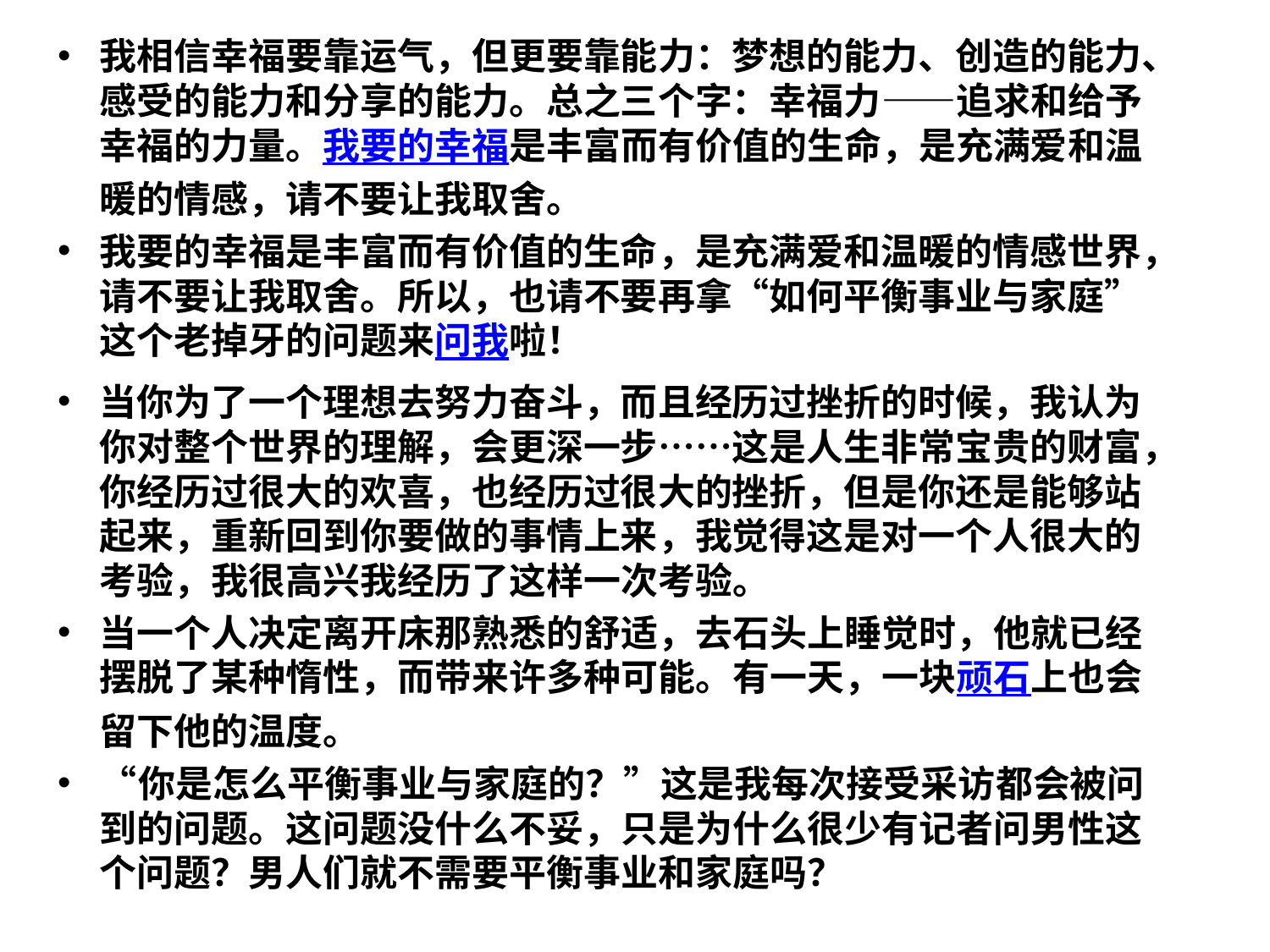

我相信幸福要靠运气，但更要靠能力：梦想的能力、创造的能力、感受的能力和分享的能力。总之三个字：幸福力——追求和给予幸福的力量。我要的幸福是丰富而有价值的生命，是充满爱和温暖的情感，请不要让我取舍。
我要的幸福是丰富而有价值的生命，是充满爱和温暖的情感世界，请不要让我取舍。所以，也请不要再拿“如何平衡事业与家庭”这个老掉牙的问题来问我啦！
当你为了一个理想去努力奋斗，而且经历过挫折的时候，我认为你对整个世界的理解，会更深一步……这是人生非常宝贵的财富，你经历过很大的欢喜，也经历过很大的挫折，但是你还是能够站起来，重新回到你要做的事情上来，我觉得这是对一个人很大的考验，我很高兴我经历了这样一次考验。
当一个人决定离开床那熟悉的舒适，去石头上睡觉时，他就已经摆脱了某种惰性，而带来许多种可能。有一天，一块顽石上也会留下他的温度。
“你是怎么平衡事业与家庭的？”这是我每次接受采访都会被问到的问题。这问题没什么不妥，只是为什么很少有记者问男性这个问题？男人们就不需要平衡事业和家庭吗？